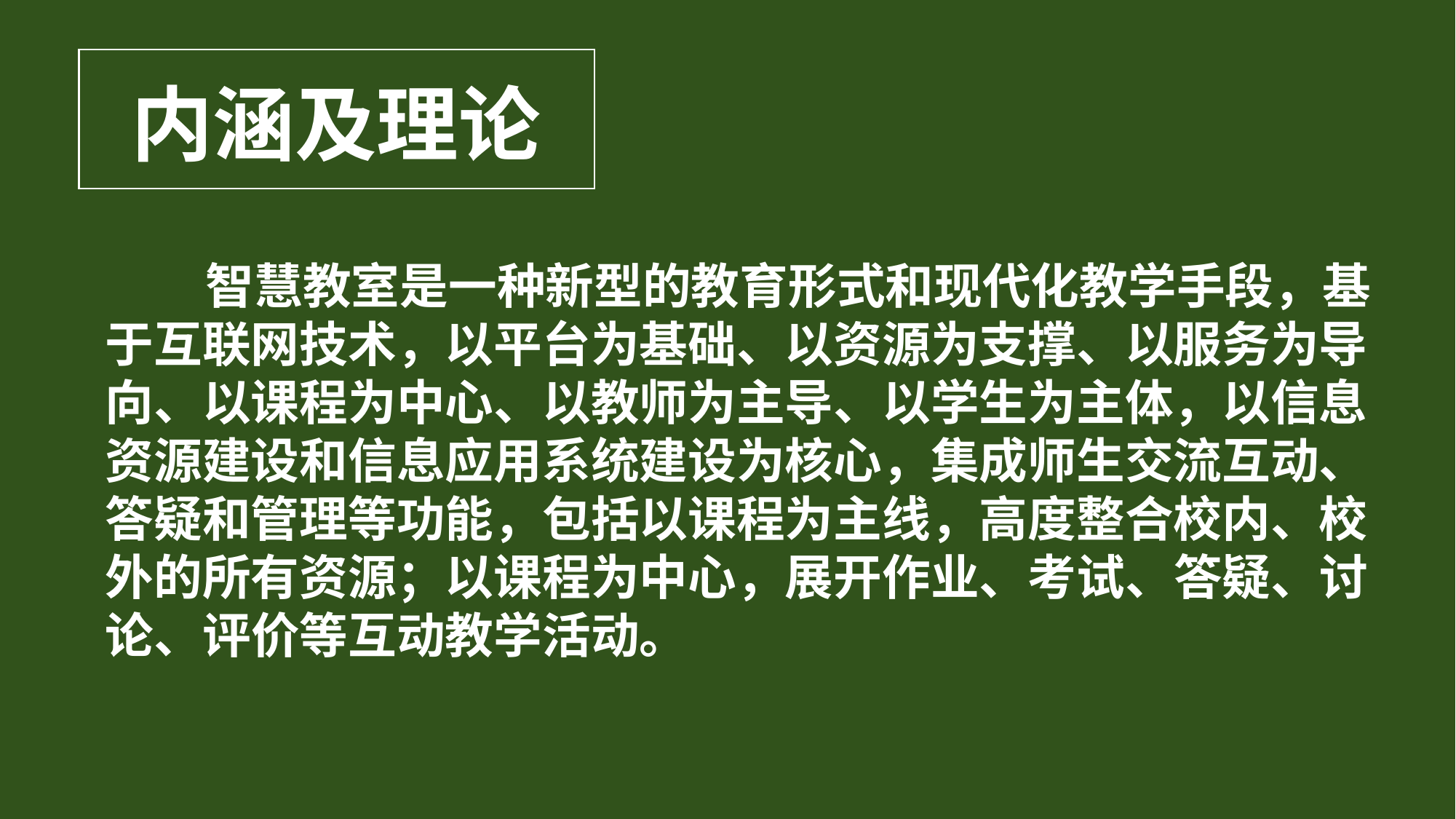

内涵及理论
        智慧教室是一种新型的教育形式和现代化教学手段，基于互联网技术，以平台为基础、以资源为支撑、以服务为导向、以课程为中心、以教师为主导、以学生为主体，以信息资源建设和信息应用系统建设为核心，集成师生交流互动、答疑和管理等功能，包括以课程为主线，高度整合校内、校外的所有资源；以课程为中心，展开作业、考试、答疑、讨论、评价等互动教学活动。